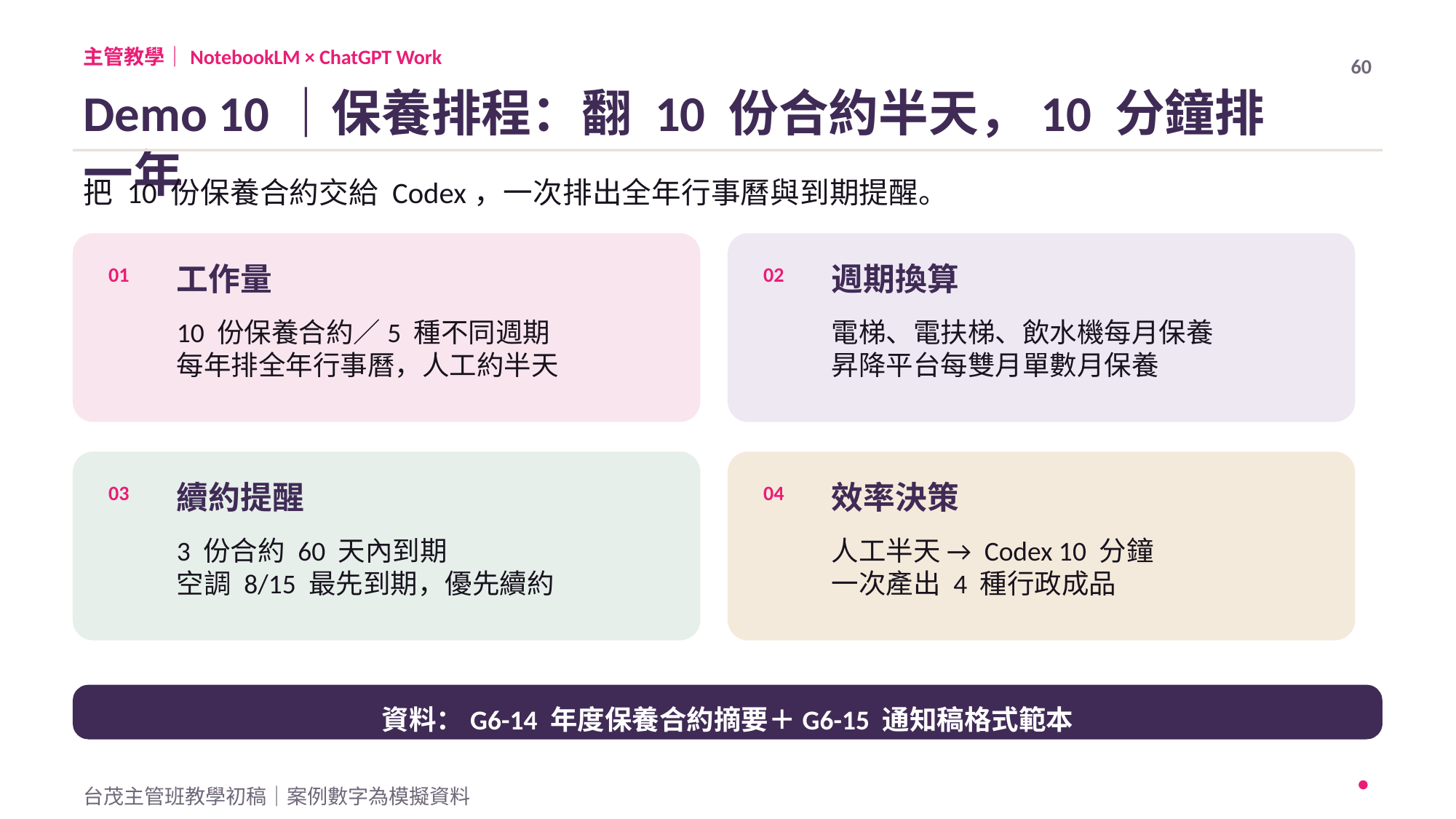

主管教學｜NotebookLM × ChatGPT Work
60
Demo 10｜保養排程：翻 10 份合約半天，10 分鐘排一年

把 10 份保養合約交給 Codex，一次排出全年行事曆與到期提醒。

工作量
週期換算
01
02
10 份保養合約／5 種不同週期
每年排全年行事曆，人工約半天
電梯、電扶梯、飲水機每月保養
昇降平台每雙月單數月保養

續約提醒
效率決策
03
04
3 份合約 60 天內到期
空調 8/15 最先到期，優先續約
人工半天 → Codex 10 分鐘
一次產出 4 種行政成品

資料：G6-14 年度保養合約摘要＋G6-15 通知稿格式範本
台茂主管班教學初稿｜案例數字為模擬資料